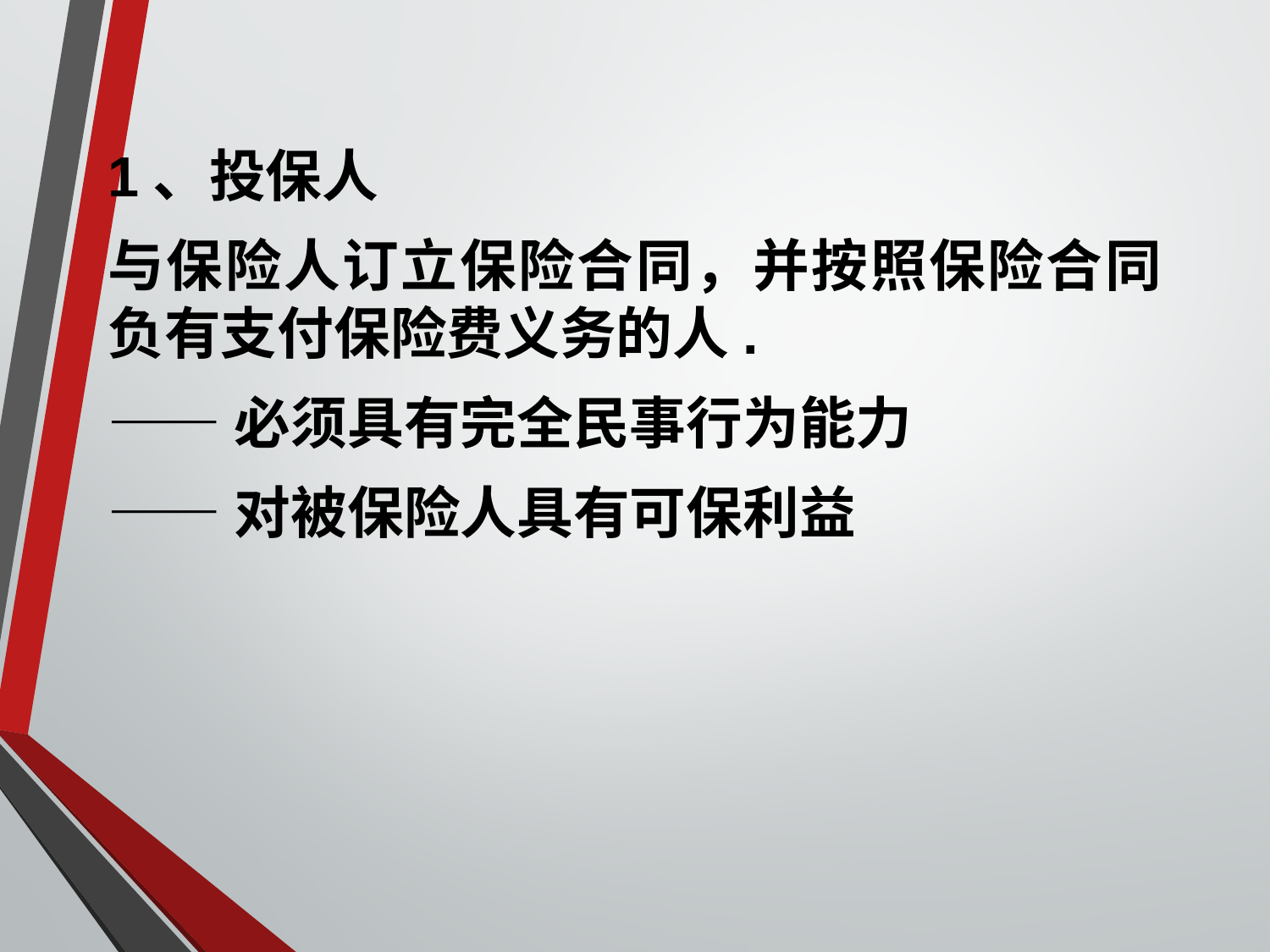

1、投保人
与保险人订立保险合同，并按照保险合同负有支付保险费义务的人.
——必须具有完全民事行为能力
——对被保险人具有可保利益